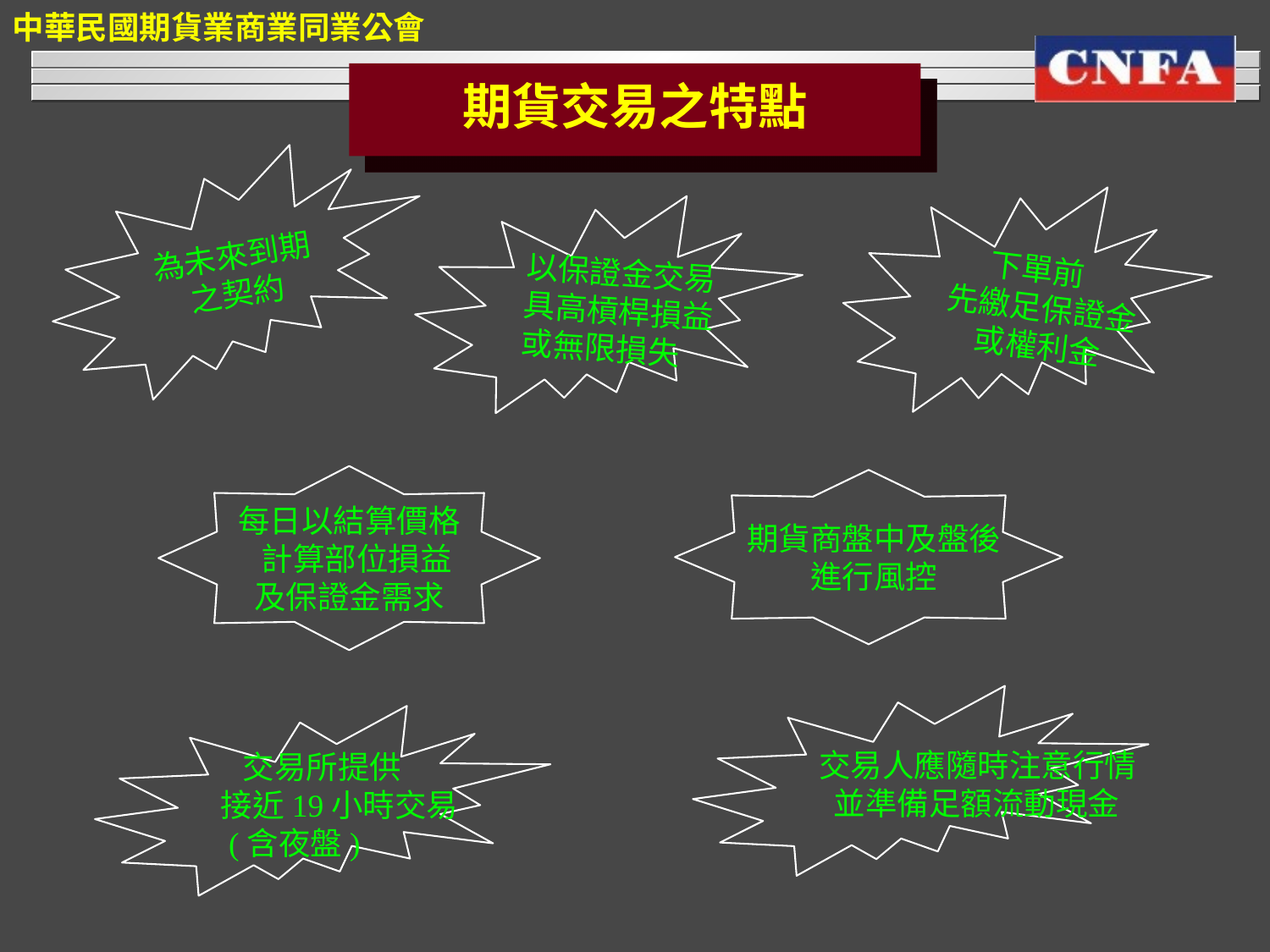

期貨交易之特點
為未來到期
　之契約
　 下單前
先繳足保證金
　或權利金
以保證金交易
具高槓桿損益
或無限損失
每日以結算價格
 計算部位損益
及保證金需求
期貨商盤中及盤後
　　進行風控
交易人應隨時注意行情
 並準備足額流動現金
  交易所提供
接近19小時交易
 (含夜盤)